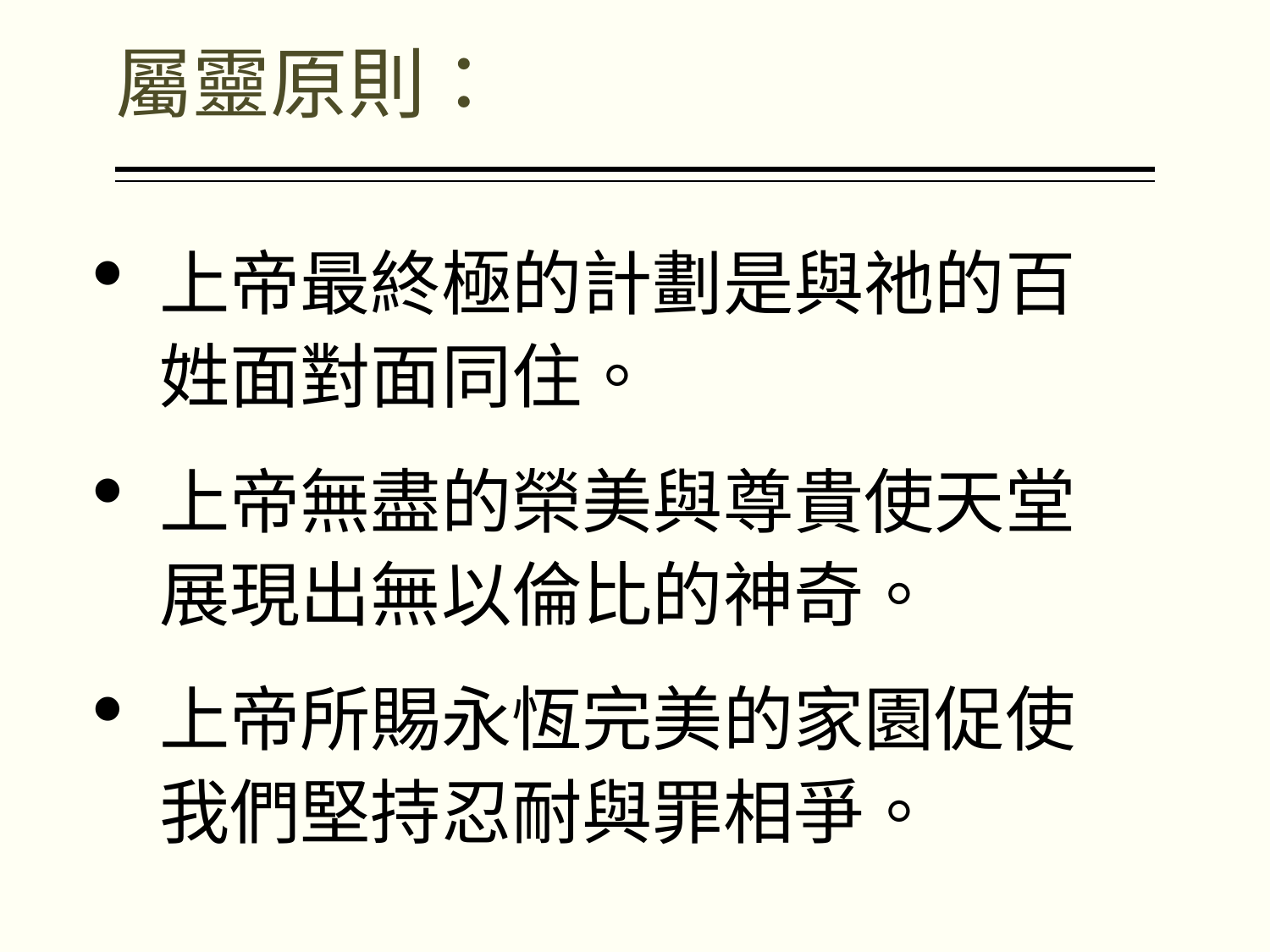

# 屬靈原則：
上帝最終極的計劃是與祂的百姓面對面同住。
上帝無盡的榮美與尊貴使天堂展現出無以倫比的神奇。
上帝所賜永恆完美的家園促使我們堅持忍耐與罪相爭。